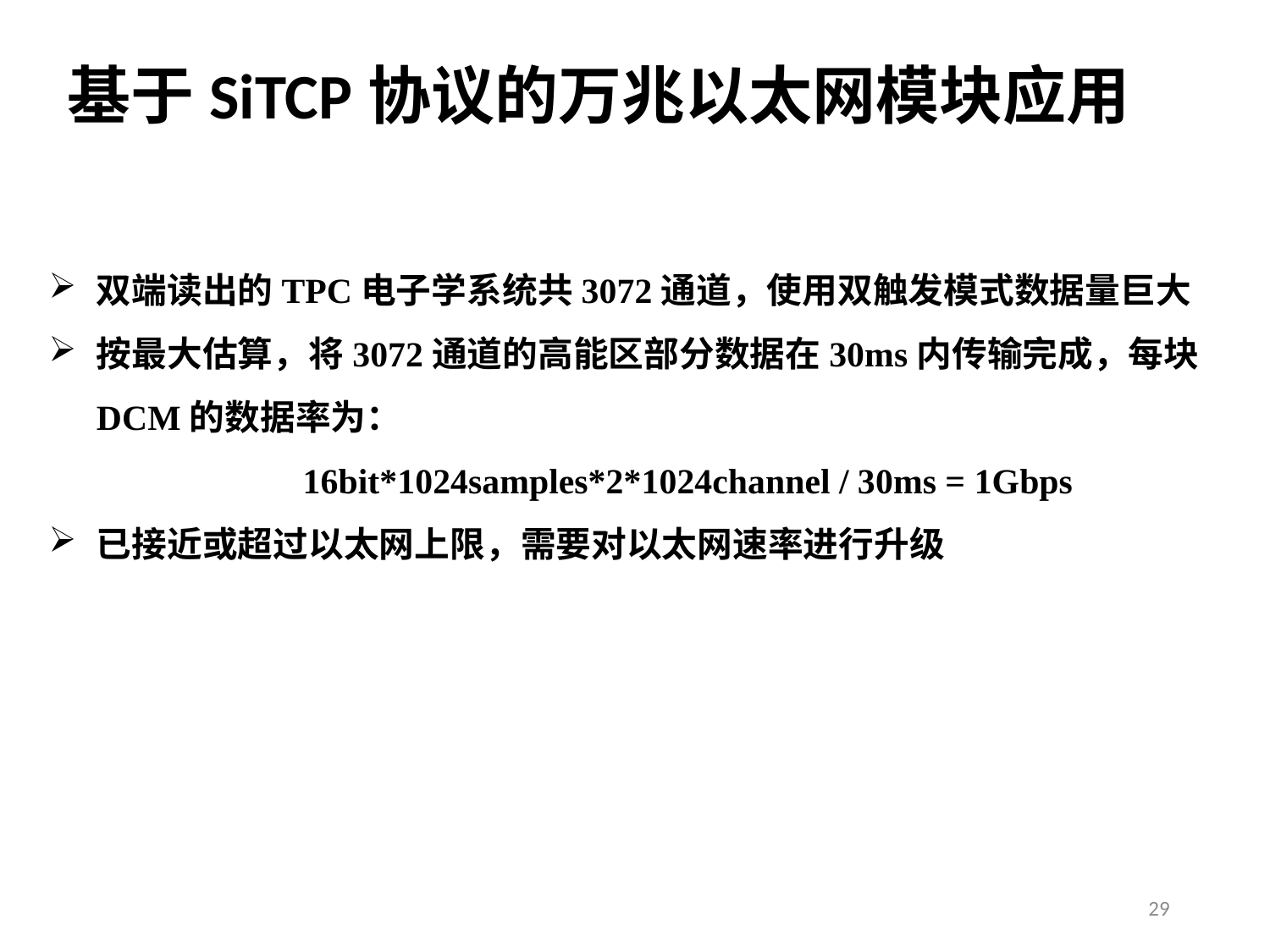

基于SiTCP协议的万兆以太网模块应用
双端读出的TPC电子学系统共3072通道，使用双触发模式数据量巨大
按最大估算，将3072通道的高能区部分数据在30ms内传输完成，每块DCM的数据率为：
		16bit*1024samples*2*1024channel / 30ms = 1Gbps
已接近或超过以太网上限，需要对以太网速率进行升级
29